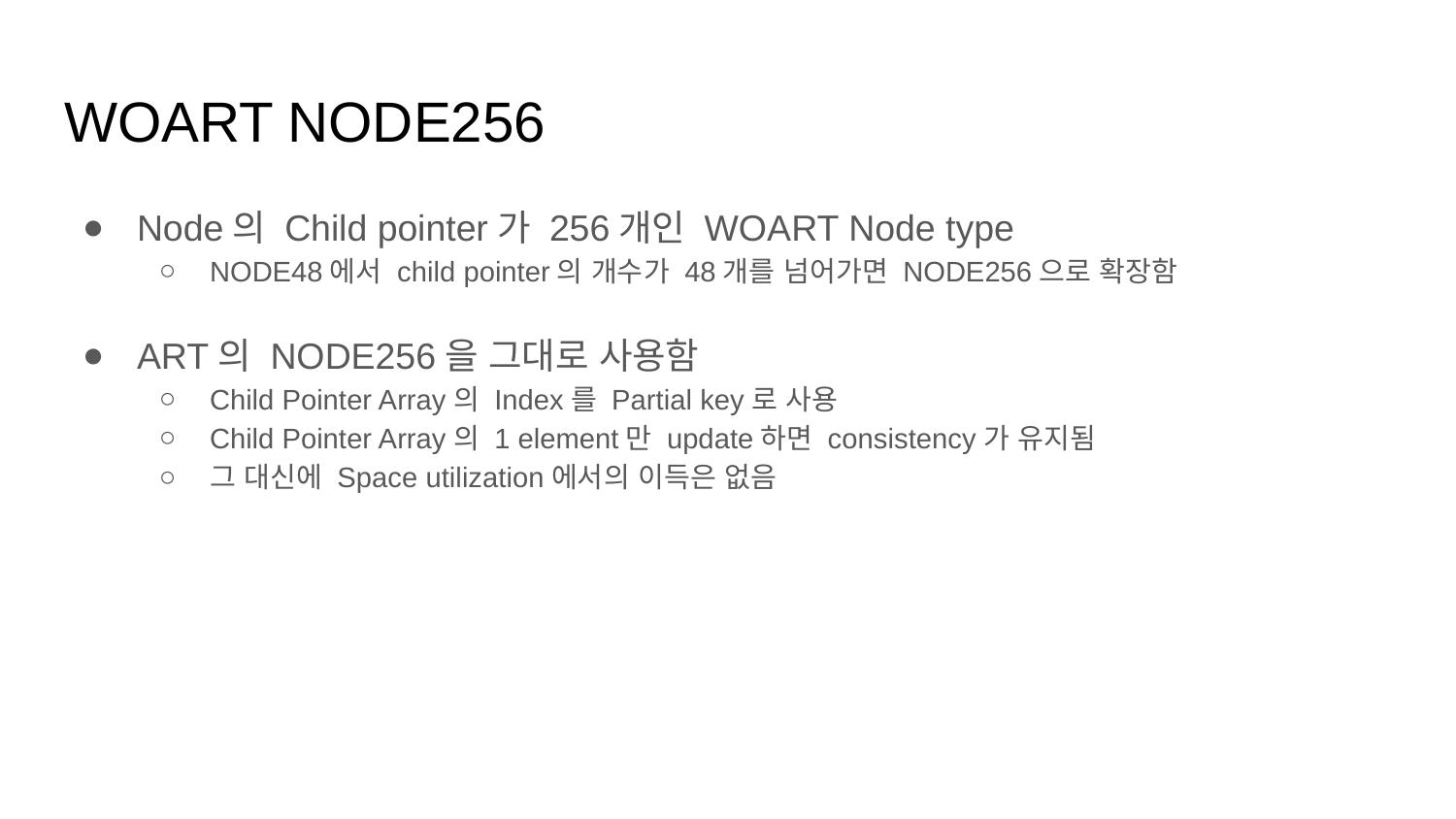

# WOART NODE256
Node의 Child pointer가 256개인 WOART Node type
NODE48에서 child pointer의 개수가 48개를 넘어가면 NODE256으로 확장함
ART의 NODE256을 그대로 사용함
Child Pointer Array의 Index를 Partial key로 사용
Child Pointer Array의 1 element만 update하면 consistency가 유지됨
그 대신에 Space utilization에서의 이득은 없음